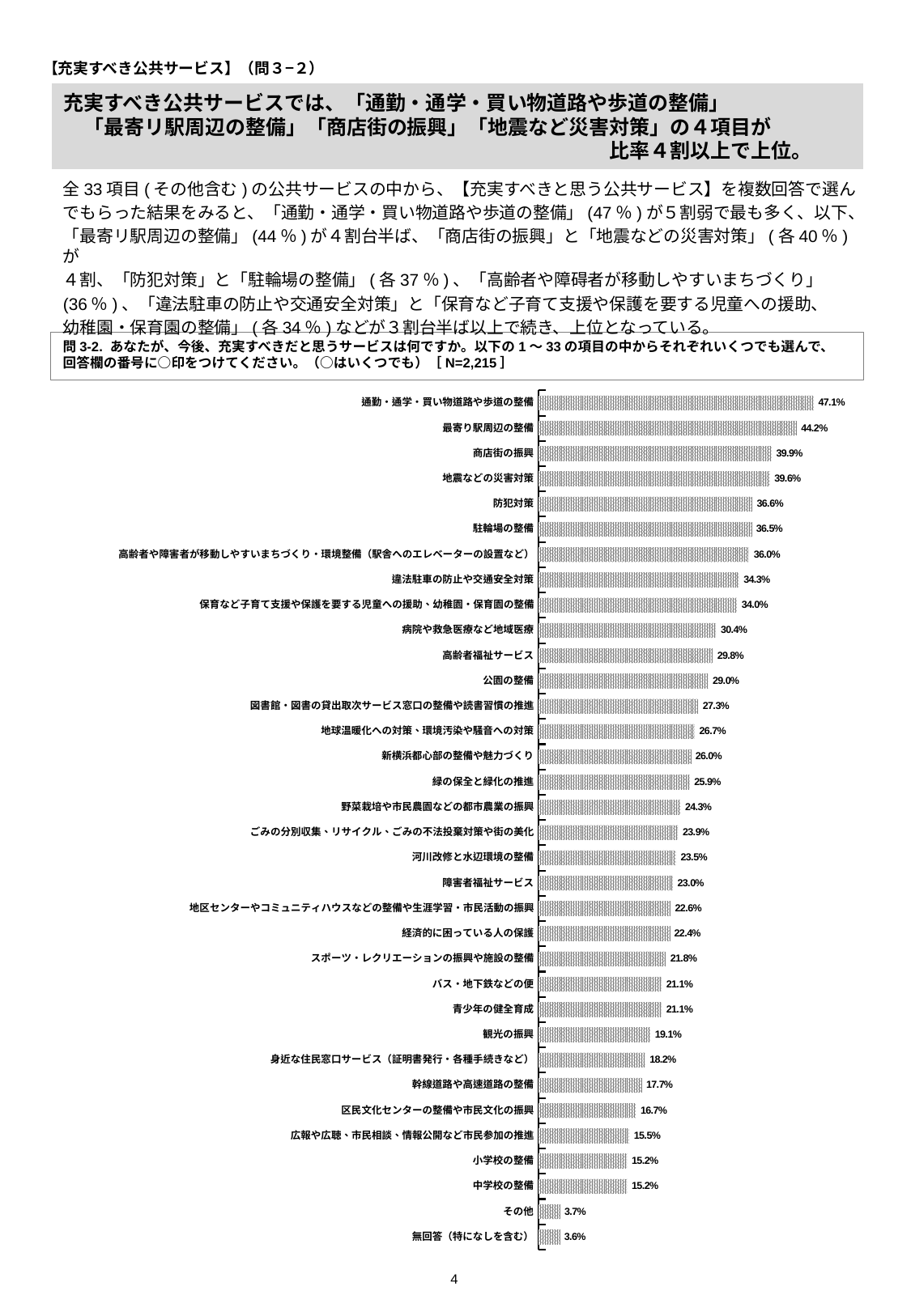

【充実すべき公共サービス】（問３−２）
# 充実すべき公共サービスでは、「通勤・通学・買い物道路や歩道の整備」 　「最寄リ駅周辺の整備」「商店街の振興」「地震など災害対策」の４項目が 　　　　　　　　　　　　　　　　　　　　　　　　　　　比率４割以上で上位。
全33項目(その他含む)の公共サービスの中から、【充実すべきと思う公共サービス】を複数回答で選ん
でもらった結果をみると、「通勤・通学・買い物道路や歩道の整備」(47％)が５割弱で最も多く、以下、
「最寄リ駅周辺の整備」(44％)が４割台半ば、「商店街の振興」と「地震などの災害対策」(各40％)が
４割、「防犯対策」と「駐輪場の整備」(各37％)、「高齢者や障碍者が移動しやすいまちづくり」
(36％)、「違法駐車の防止や交通安全対策」と「保育など子育て支援や保護を要する児童への援助、
幼稚園・保育園の整備」(各34％)などが３割台半ば以上で続き、上位となっている。
問3-2. あなたが、今後、充実すべきだと思うサービスは何ですか。以下の1～33の項目の中からそれぞれいくつでも選んで、
回答欄の番号に○印をつけてください。（○はいくつでも）［N=2,215］

### Chart

| Category |  |
|---|---|
| 通勤・通学・買い物道路や歩道の整備 | 0.470880361173816 |
| 最寄り駅周辺の整備 | 0.441534988713318 |
| 商店街の振興 | 0.398645598194131 |
| 地震などの災害対策 | 0.395936794582393 |
| 防犯対策 | 0.365688487584651 |
| 駐輪場の整備 | 0.364785553047404 |
| 高齢者や障害者が移動しやすいまちづくり・環境整備（駅舎へのエレベーターの設置など） | 0.360270880361174 |
| 違法駐車の防止や交通安全対策 | 0.343115124153499 |
| 保育など子育て支援や保護を要する児童への援助、幼稚園・保育園の整備 | 0.339503386004515 |
| 病院や救急医療など地域医療 | 0.303837471783296 |
| 高齢者福祉サービス | 0.297968397291196 |
| 公園の整備 | 0.290293453724605 |
| 図書館・図書の貸出取次サービス窓口の整備や読書習慣の推進 | 0.27313769751693 |
| 地球温暖化への対策、環境汚染や騒音への対策 | 0.267268623024831 |
| 新横浜都心部の整備や魅力づくり | 0.260496613995485 |
| 緑の保全と緑化の推進 | 0.258690744920993 |
| 野菜栽培や市民農園などの都市農業の振興 | 0.242889390519187 |
| ごみの分別収集、リサイクル、ごみの不法投棄対策や街の美化 | 0.23882618510158 |
| 河川改修と水辺環境の整備 | 0.235214446952596 |
| 障害者福祉サービス | 0.22979683972912 |
| 地区センターやコミュニティハウスなどの整備や生涯学習・市民活動の振興 | 0.225733634311512 |
| 経済的に困っている人の保護 | 0.224379232505643 |
| スポーツ・レクリエーションの振興や施設の整備 | 0.217607223476298 |
| バス・地下鉄などの便 | 0.210835214446953 |
| 青少年の健全育成 | 0.210835214446953 |
| 観光の振興 | 0.191422121896163 |
| 身近な住民窓口サービス（証明書発行・各種手続きなど） | 0.182392776523702 |
| 幹線道路や高速道路の整備 | 0.176523702031603 |
| 区民文化センターの整備や市民文化の振興 | 0.166591422121896 |
| 広報や広聴、市民相談、情報公開など市民参加の推進 | 0.155304740406321 |
| 小学校の整備 | 0.151693002257336 |
| 中学校の整備 | 0.151693002257336 |
| その他 | 0.036568848758465 |
| 無回答（特になしを含む） | 0.036117381489842 |
4